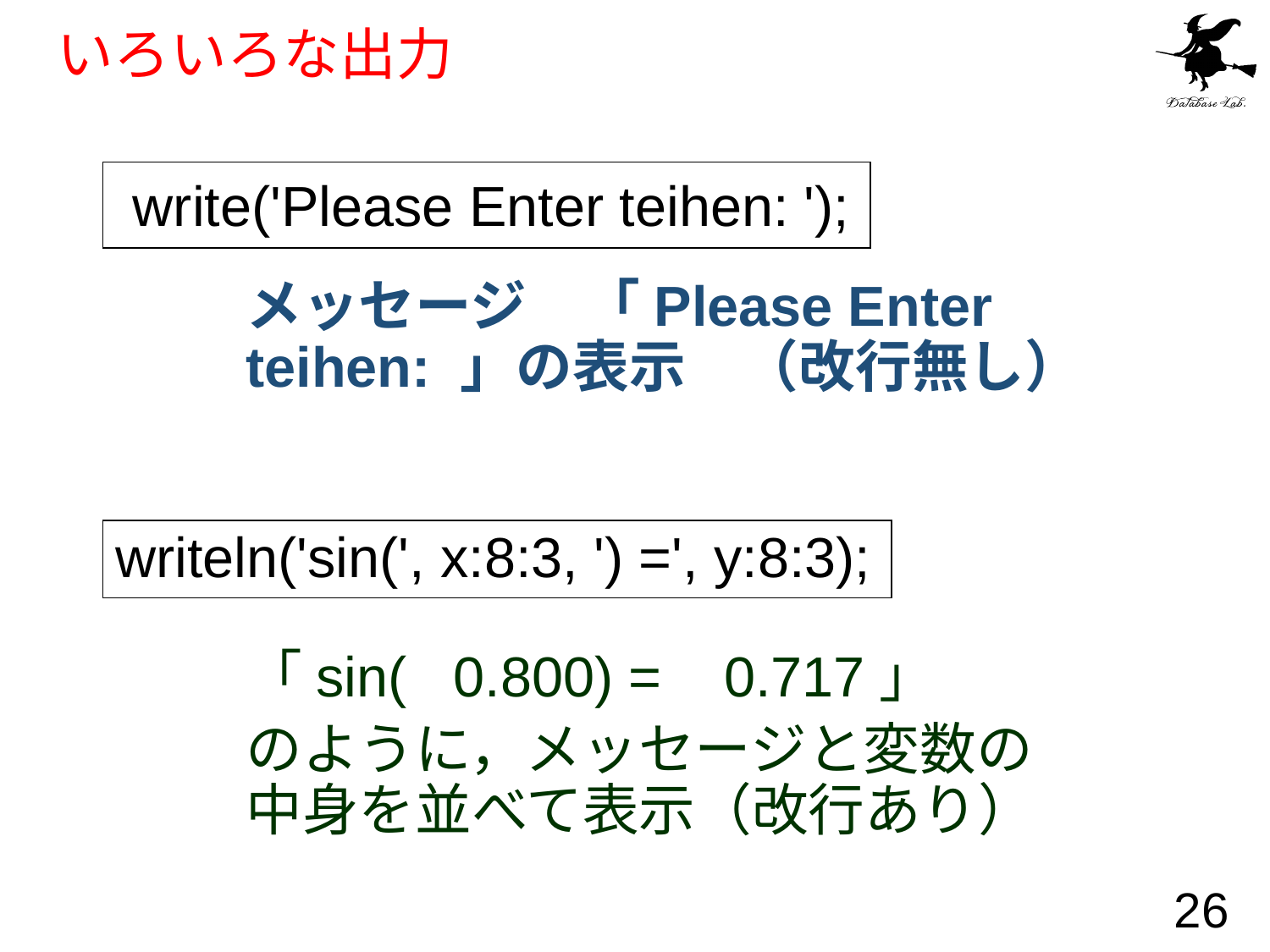

# いろいろな出力
 write('Please Enter teihen: ');
メッセージ　「Please Enter teihen: 」の表示　（改行無し）

writeln('sin(', x:8:3, ') =', y:8:3);
「sin(   0.800) =    0.717」
のように，メッセージと変数の中身を並べて表示（改行あり）

26